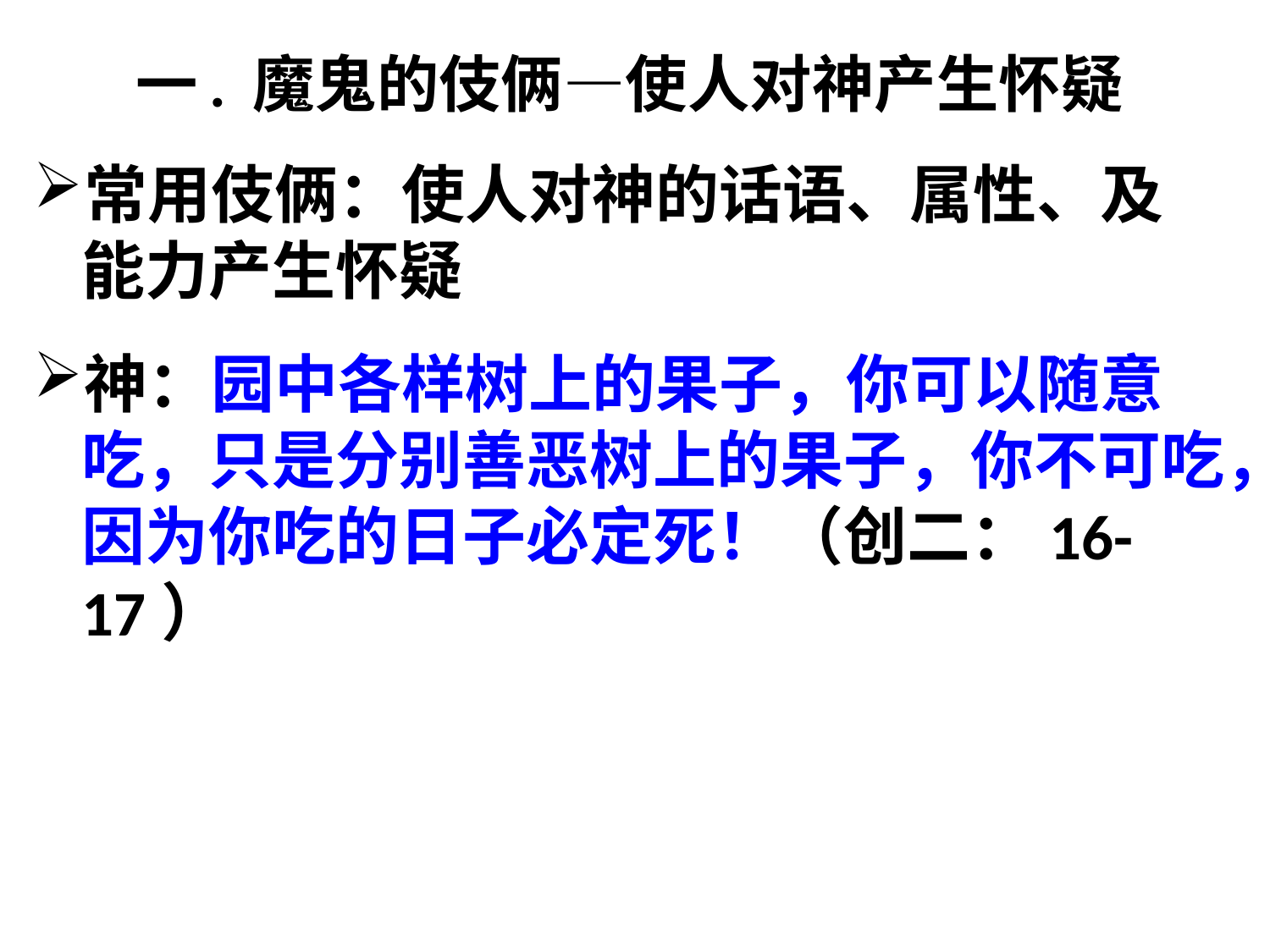

# 一. 魔鬼的伎俩—使人对神产生怀疑
常用伎俩：使人对神的话语、属性、及能力产生怀疑

神：园中各样树上的果子，你可以随意吃，只是分别善恶树上的果子，你不可吃，因为你吃的日子必定死！（创二：16-17）